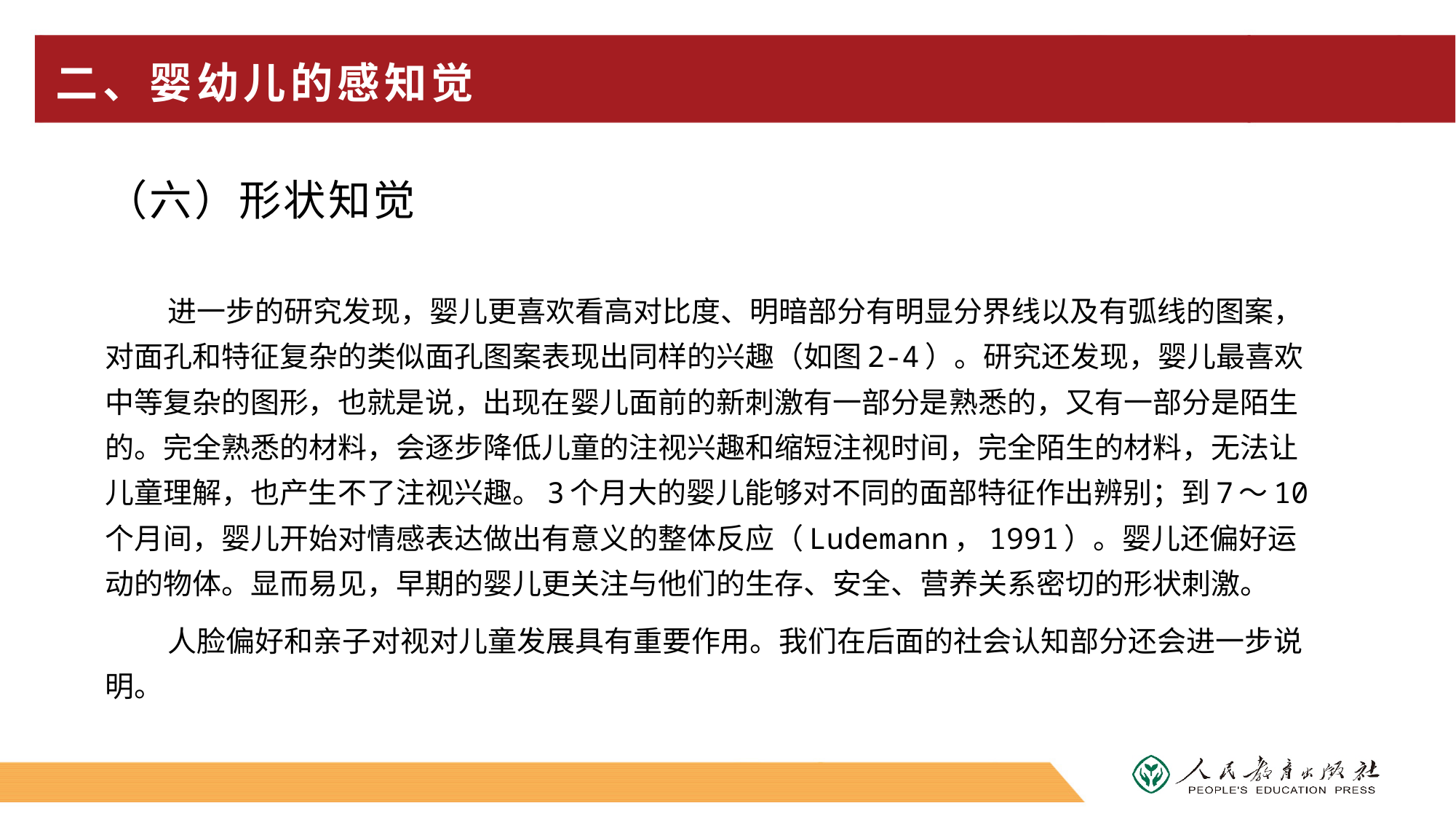

# 二、婴幼儿的感知觉
（六）形状知觉
进一步的研究发现，婴儿更喜欢看高对比度、明暗部分有明显分界线以及有弧线的图案，对面孔和特征复杂的类似面孔图案表现出同样的兴趣（如图2-4）。研究还发现，婴儿最喜欢中等复杂的图形，也就是说，出现在婴儿面前的新刺激有一部分是熟悉的，又有一部分是陌生的。完全熟悉的材料，会逐步降低儿童的注视兴趣和缩短注视时间，完全陌生的材料，无法让儿童理解，也产生不了注视兴趣。3个月大的婴儿能够对不同的面部特征作出辨别；到7～10个月间，婴儿开始对情感表达做出有意义的整体反应（Ludemann，1991）。婴儿还偏好运动的物体。显而易见，早期的婴儿更关注与他们的生存、安全、营养关系密切的形状刺激。
人脸偏好和亲子对视对儿童发展具有重要作用。我们在后面的社会认知部分还会进一步说明。